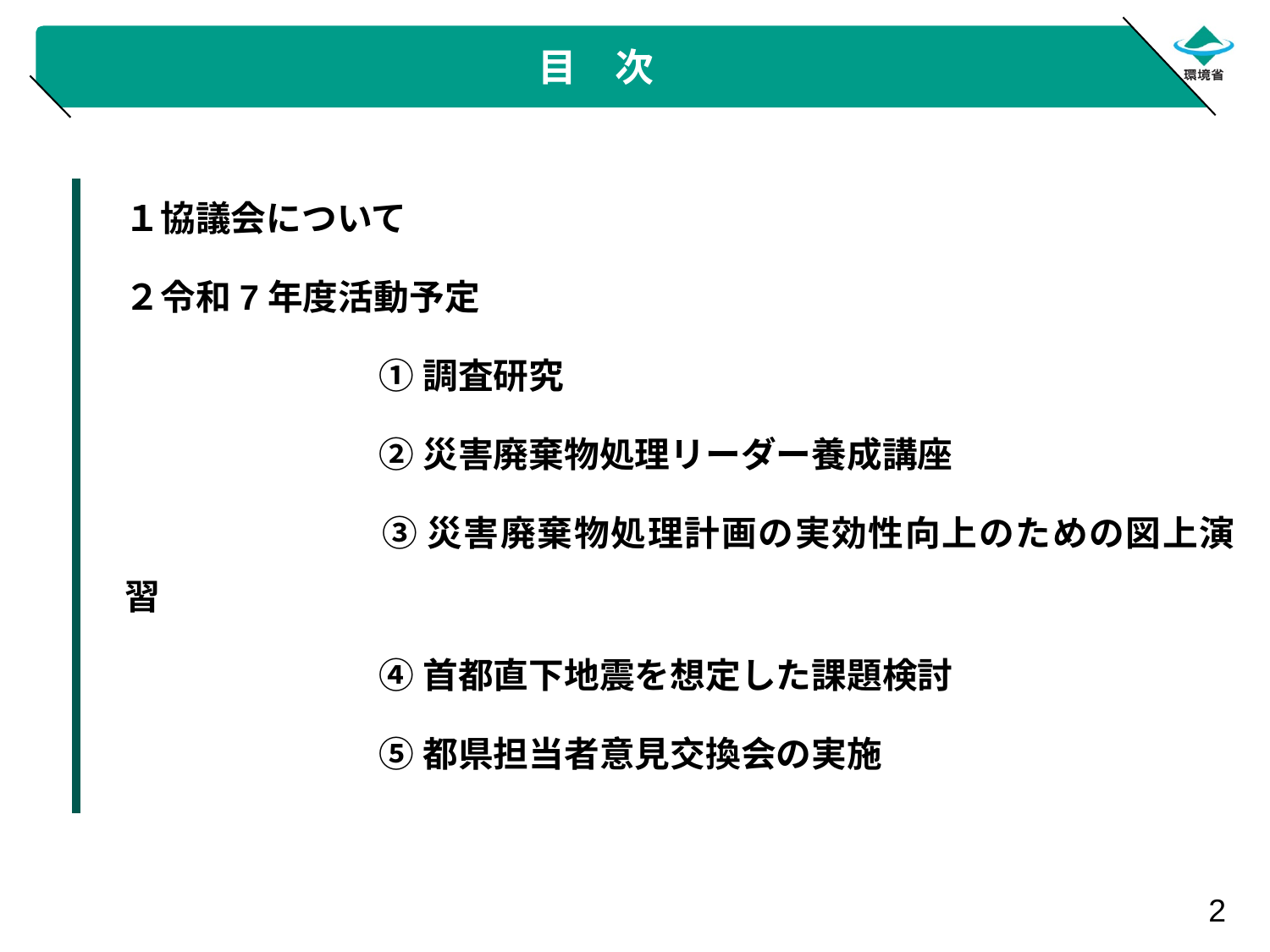

# 目　次

１協議会について
２令和7年度活動予定
		①調査研究
		②災害廃棄物処理リーダー養成講座
		③災害廃棄物処理計画の実効性向上のための図上演習
		④首都直下地震を想定した課題検討
		⑤都県担当者意見交換会の実施